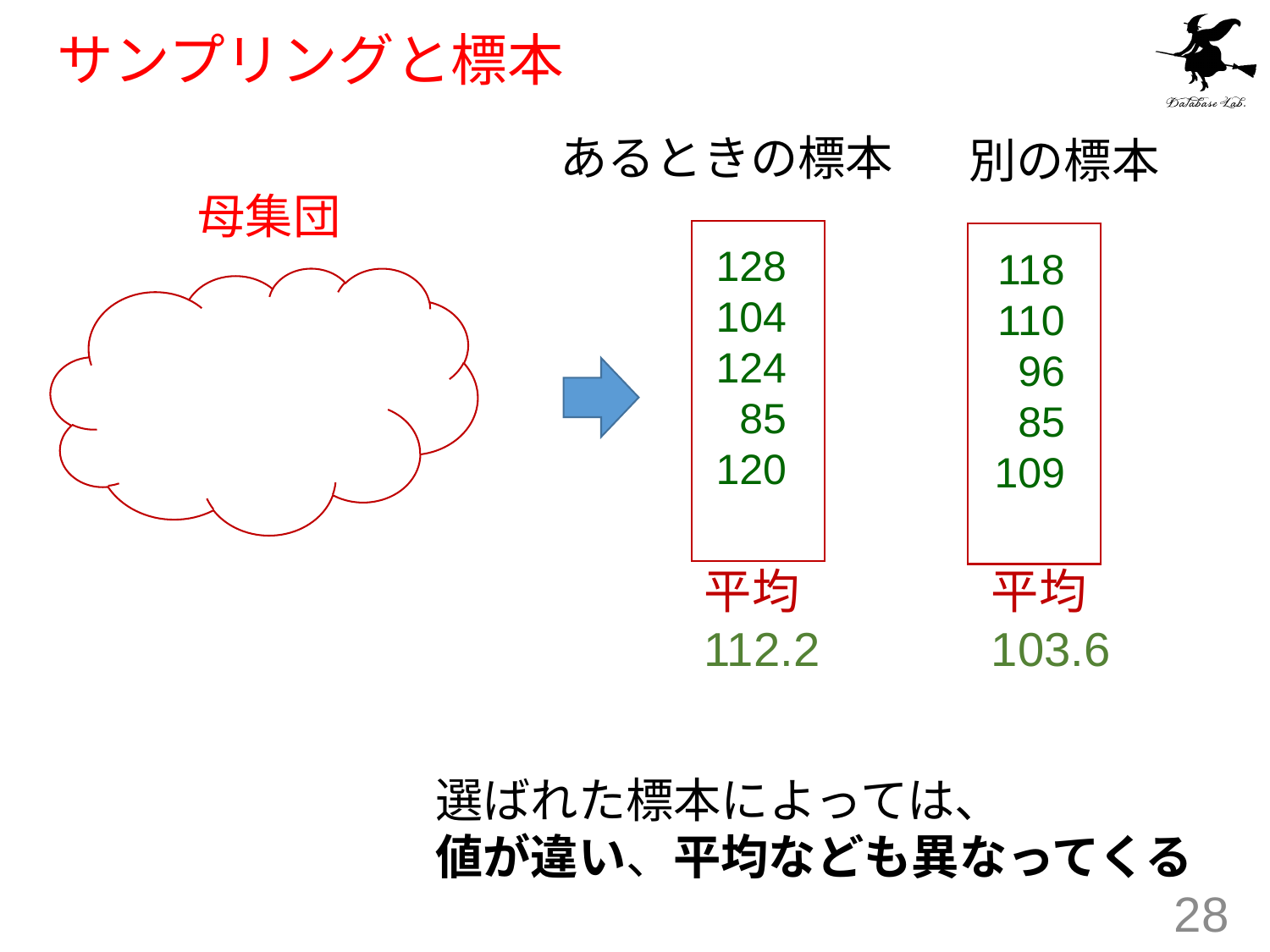

# サンプリングと標本
あるときの標本
別の標本
母集団

128
104
124
85
120
118
110
96
85
109

平均
112.2
平均
103.6
選ばれた標本によっては、
値が違い、平均なども異なってくる
28